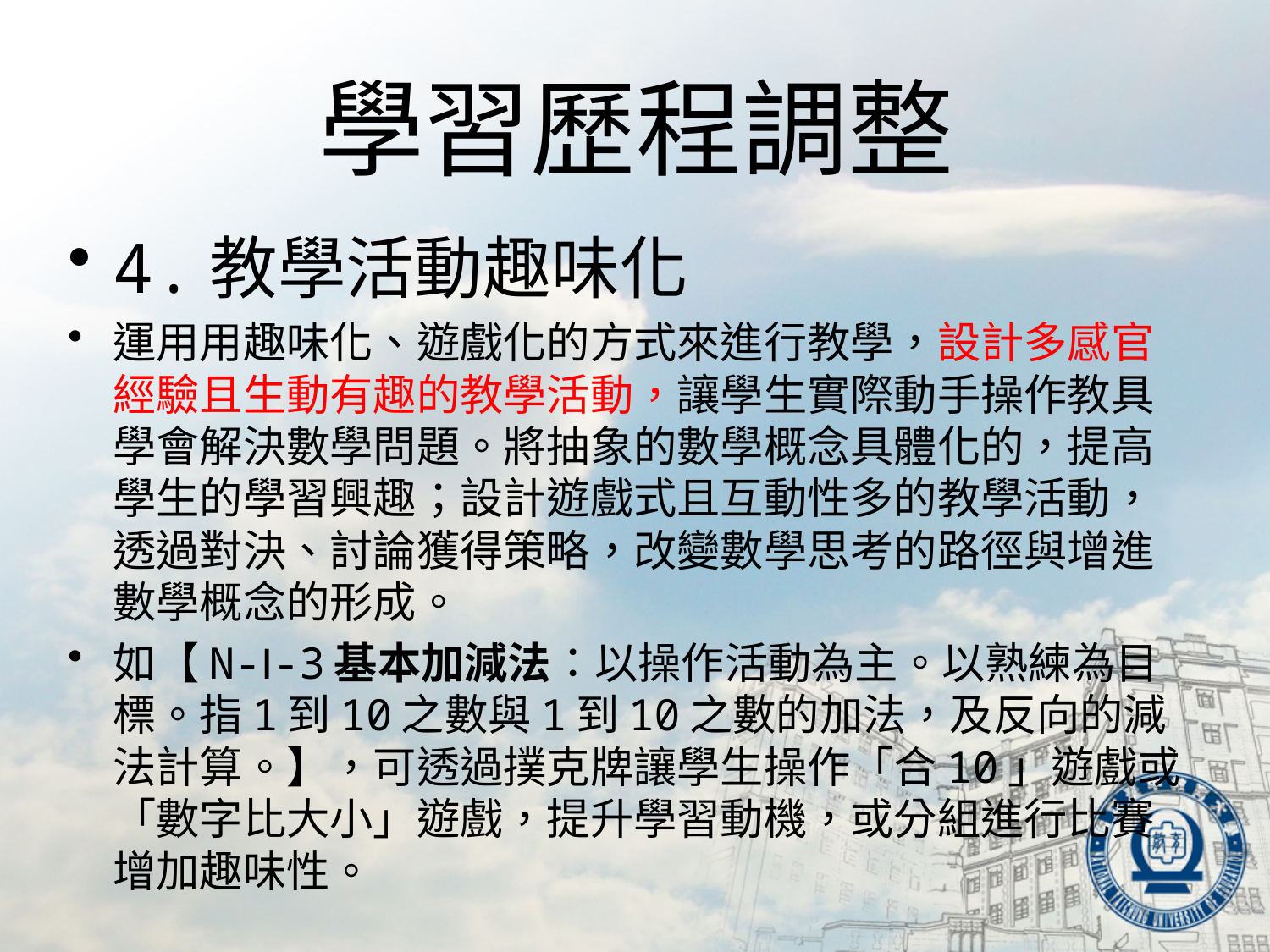

# 學習歷程調整
4.教學活動趣味化
運用用趣味化、遊戲化的方式來進行教學，設計多感官經驗且生動有趣的教學活動，讓學生實際動手操作教具學會解決數學問題。將抽象的數學概念具體化的，提高學生的學習興趣；設計遊戲式且互動性多的教學活動，透過對決、討論獲得策略，改變數學思考的路徑與增進數學概念的形成。
如【N-I-3基本加減法：以操作活動為主。以熟練為目標。指1到10之數與1到10之數的加法，及反向的減法計算。】，可透過撲克牌讓學生操作「合10」遊戲或「數字比大小」遊戲，提升學習動機，或分組進行比賽增加趣味性。